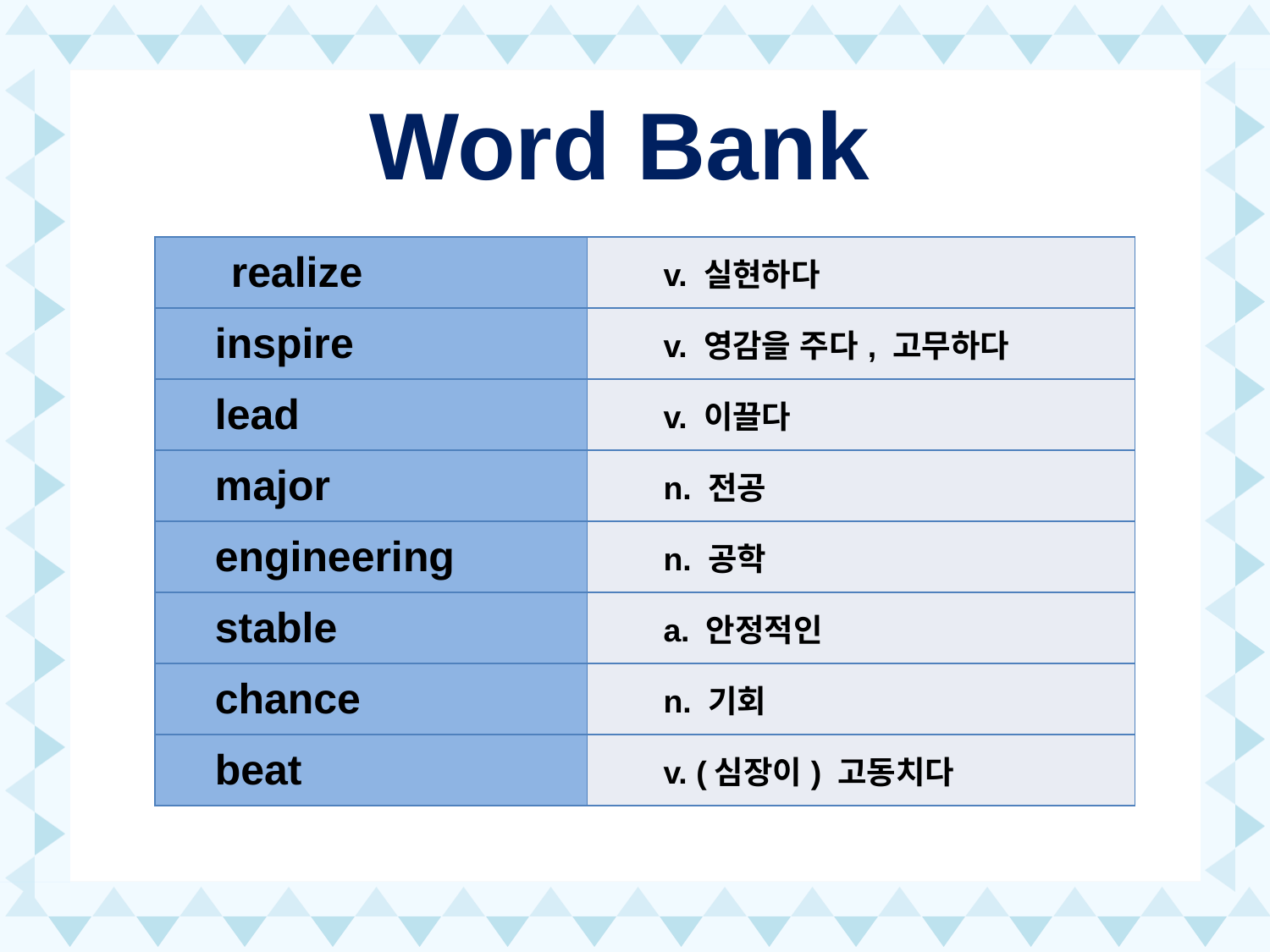

Word Bank
| realize | v. 실현하다 |
| --- | --- |
| inspire | v. 영감을 주다, 고무하다 |
| lead | v. 이끌다 |
| major | n. 전공 |
| engineering | n. 공학 |
| stable | a. 안정적인 |
| chance | n. 기회 |
| beat | v. (심장이) 고동치다 |